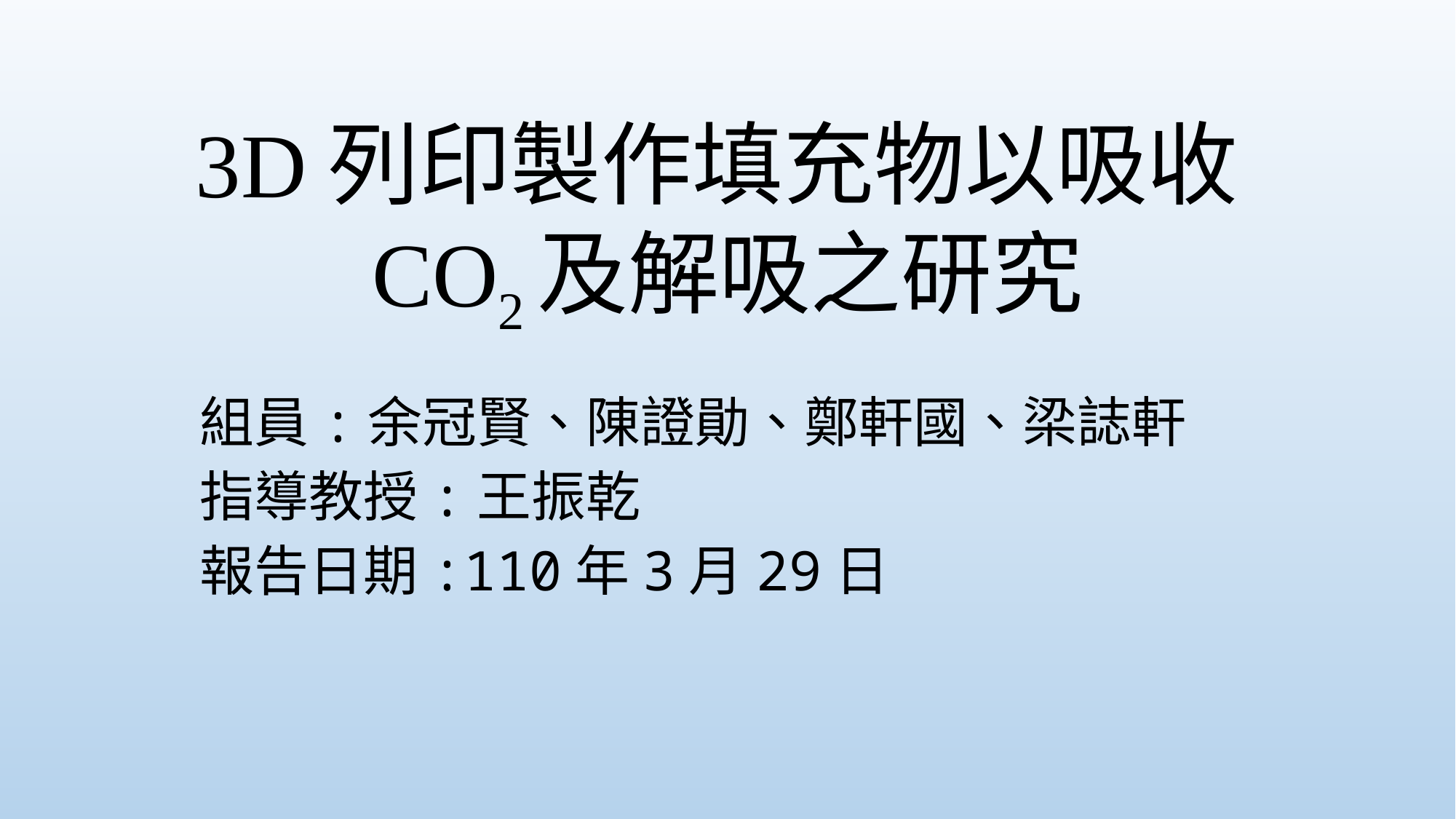

# 3D列印製作填充物以吸收CO2及解吸之研究
組員:余冠賢、陳證勛、鄭軒國、梁誌軒
指導教授:王振乾
報告日期:110年3月29日